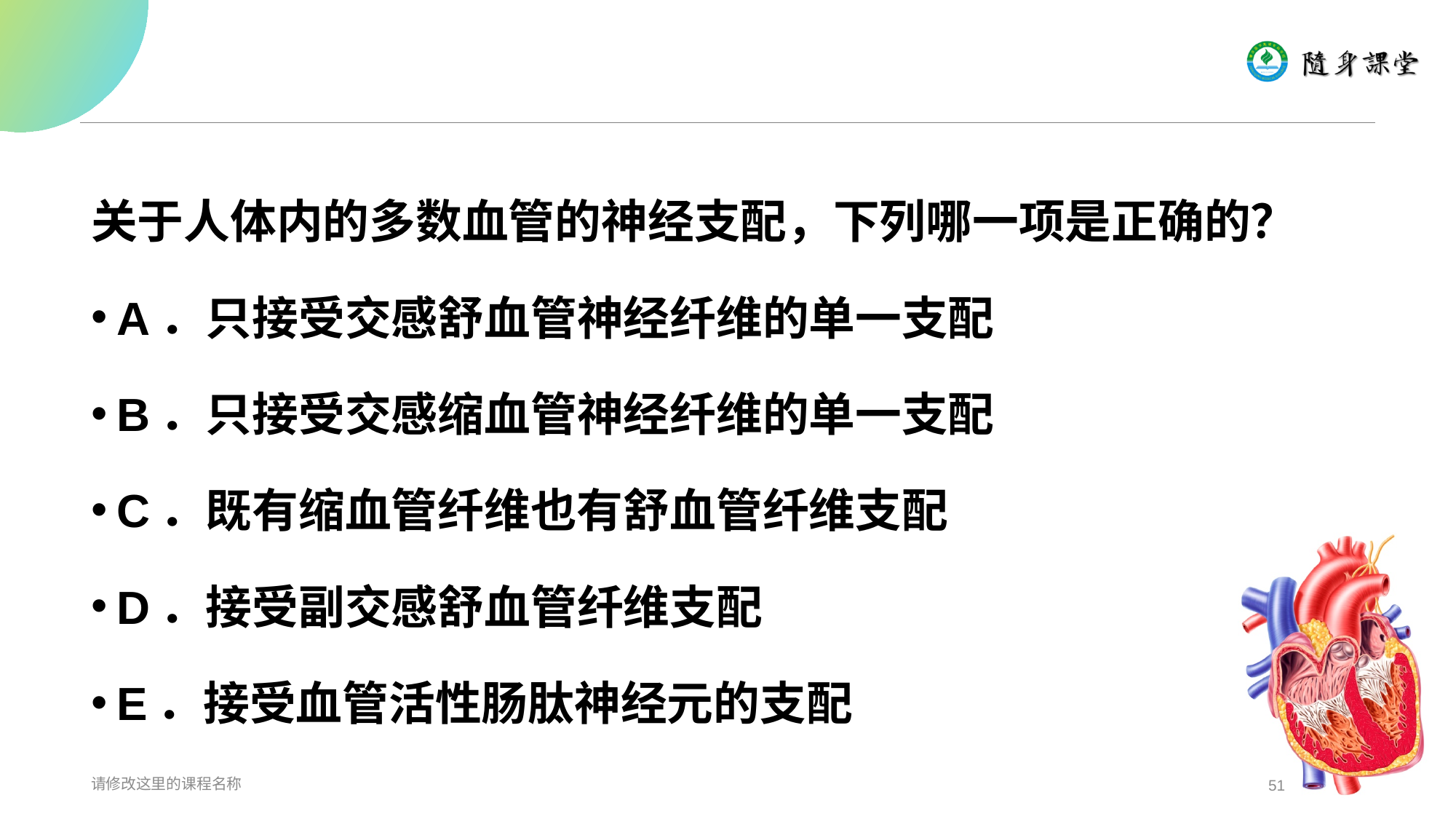

#
关于人体内的多数血管的神经支配，下列哪一项是正确的？
A．只接受交感舒血管神经纤维的单一支配
B．只接受交感缩血管神经纤维的单一支配
C．既有缩血管纤维也有舒血管纤维支配
D．接受副交感舒血管纤维支配
E．接受血管活性肠肽神经元的支配
请修改这里的课程名称
51